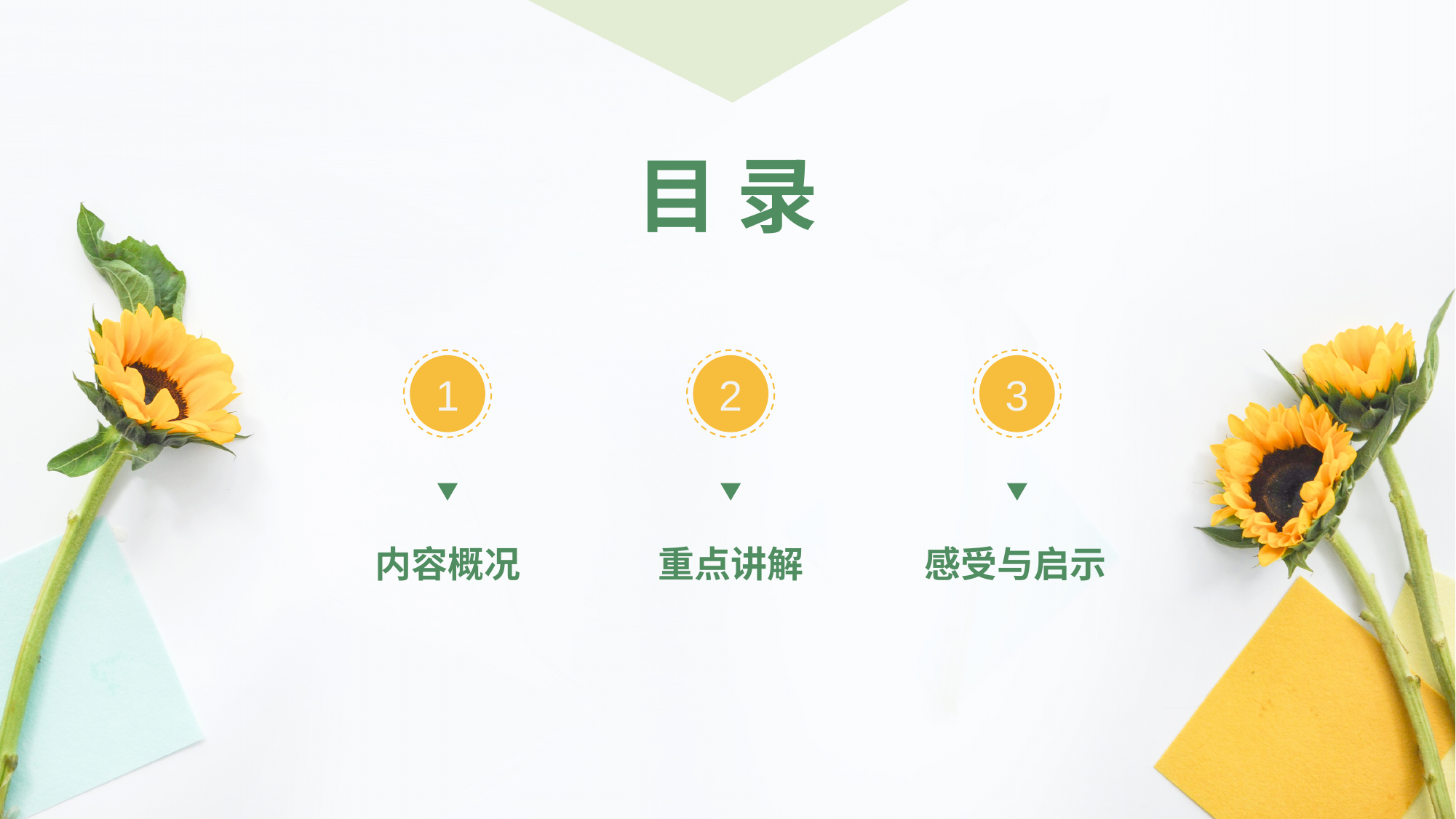

目 录

1
2
3

内容概况
重点讲解
感受与启示